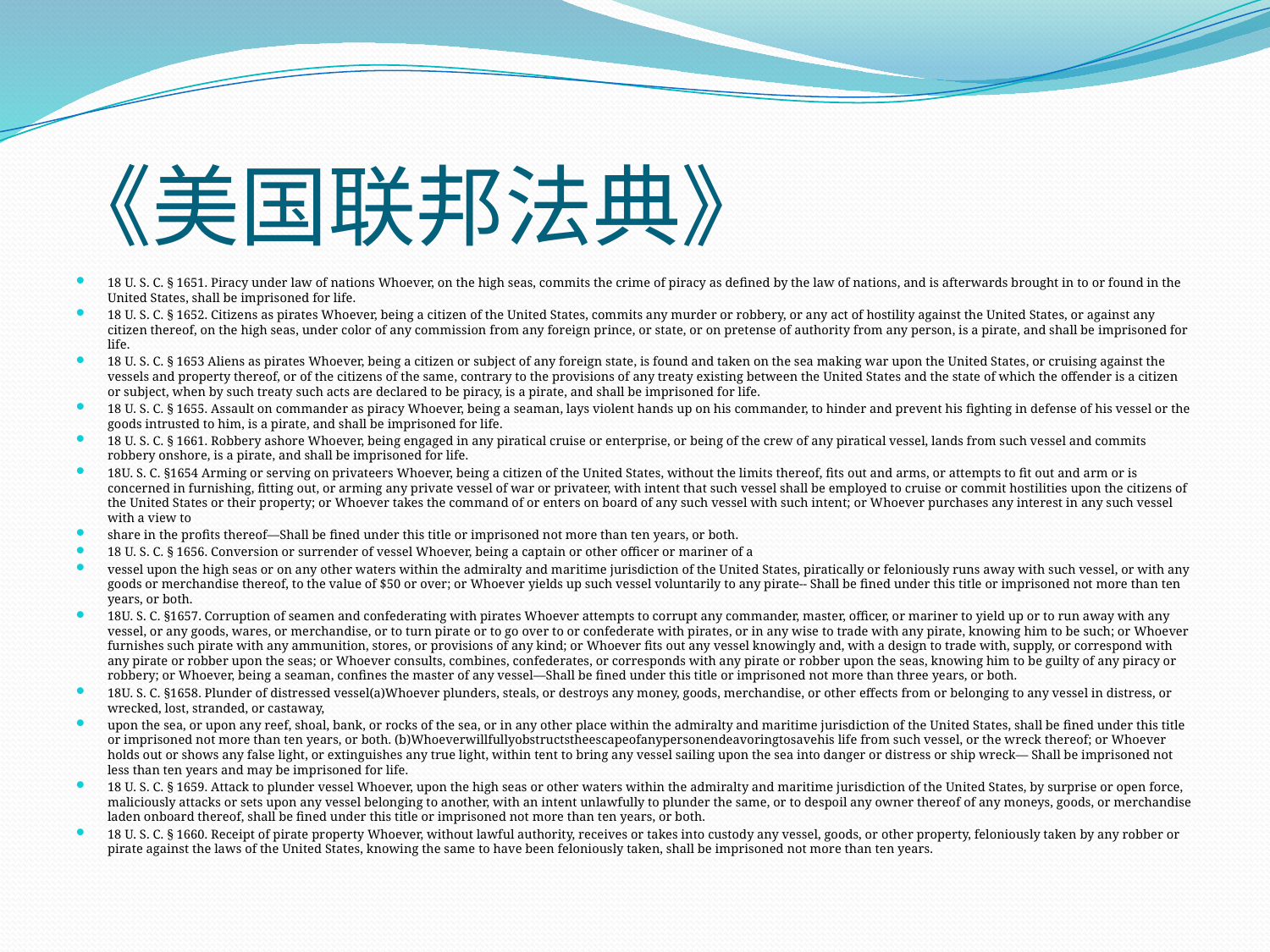

# 《美国联邦法典》
18 U. S. C. § 1651. Piracy under law of nations Whoever, on the high seas, commits the crime of piracy as defined by the law of nations, and is afterwards brought in to or found in the United States, shall be imprisoned for life.
18 U. S. C. § 1652. Citizens as pirates Whoever, being a citizen of the United States, commits any murder or robbery, or any act of hostility against the United States, or against any citizen thereof, on the high seas, under color of any commission from any foreign prince, or state, or on pretense of authority from any person, is a pirate, and shall be imprisoned for life.
18 U. S. C. § 1653 Aliens as pirates Whoever, being a citizen or subject of any foreign state, is found and taken on the sea making war upon the United States, or cruising against the vessels and property thereof, or of the citizens of the same, contrary to the provisions of any treaty existing between the United States and the state of which the offender is a citizen or subject, when by such treaty such acts are declared to be piracy, is a pirate, and shall be imprisoned for life.
18 U. S. C. § 1655. Assault on commander as piracy Whoever, being a seaman, lays violent hands up on his commander, to hinder and prevent his fighting in defense of his vessel or the goods intrusted to him, is a pirate, and shall be imprisoned for life.
18 U. S. C. § 1661. Robbery ashore Whoever, being engaged in any piratical cruise or enterprise, or being of the crew of any piratical vessel, lands from such vessel and commits robbery onshore, is a pirate, and shall be imprisoned for life.
18U. S. C. §1654 Arming or serving on privateers Whoever, being a citizen of the United States, without the limits thereof, fits out and arms, or attempts to fit out and arm or is concerned in furnishing, fitting out, or arming any private vessel of war or privateer, with intent that such vessel shall be employed to cruise or commit hostilities upon the citizens of the United States or their property; or Whoever takes the command of or enters on board of any such vessel with such intent; or Whoever purchases any interest in any such vessel with a view to
share in the profits thereof—Shall be fined under this title or imprisoned not more than ten years, or both.
18 U. S. C. § 1656. Conversion or surrender of vessel Whoever, being a captain or other officer or mariner of a
vessel upon the high seas or on any other waters within the admiralty and maritime jurisdiction of the United States, piratically or feloniously runs away with such vessel, or with any goods or merchandise thereof, to the value of $50 or over; or Whoever yields up such vessel voluntarily to any pirate-- Shall be fined under this title or imprisoned not more than ten years, or both.
18U. S. C. §1657. Corruption of seamen and confederating with pirates Whoever attempts to corrupt any commander, master, officer, or mariner to yield up or to run away with any vessel, or any goods, wares, or merchandise, or to turn pirate or to go over to or confederate with pirates, or in any wise to trade with any pirate, knowing him to be such; or Whoever furnishes such pirate with any ammunition, stores, or provisions of any kind; or Whoever fits out any vessel knowingly and, with a design to trade with, supply, or correspond with any pirate or robber upon the seas; or Whoever consults, combines, confederates, or corresponds with any pirate or robber upon the seas, knowing him to be guilty of any piracy or robbery; or Whoever, being a seaman, confines the master of any vessel—Shall be fined under this title or imprisoned not more than three years, or both.
18U. S. C. §1658. Plunder of distressed vessel(a)Whoever plunders, steals, or destroys any money, goods, merchandise, or other effects from or belonging to any vessel in distress, or wrecked, lost, stranded, or castaway,
upon the sea, or upon any reef, shoal, bank, or rocks of the sea, or in any other place within the admiralty and maritime jurisdiction of the United States, shall be fined under this title or imprisoned not more than ten years, or both. (b)Whoeverwillfullyobstructstheescapeofanypersonendeavoringtosavehis life from such vessel, or the wreck thereof; or Whoever holds out or shows any false light, or extinguishes any true light, within tent to bring any vessel sailing upon the sea into danger or distress or ship wreck— Shall be imprisoned not less than ten years and may be imprisoned for life.
18 U. S. C. § 1659. Attack to plunder vessel Whoever, upon the high seas or other waters within the admiralty and maritime jurisdiction of the United States, by surprise or open force, maliciously attacks or sets upon any vessel belonging to another, with an intent unlawfully to plunder the same, or to despoil any owner thereof of any moneys, goods, or merchandise laden onboard thereof, shall be fined under this title or imprisoned not more than ten years, or both.
18 U. S. C. § 1660. Receipt of pirate property Whoever, without lawful authority, receives or takes into custody any vessel, goods, or other property, feloniously taken by any robber or pirate against the laws of the United States, knowing the same to have been feloniously taken, shall be imprisoned not more than ten years.